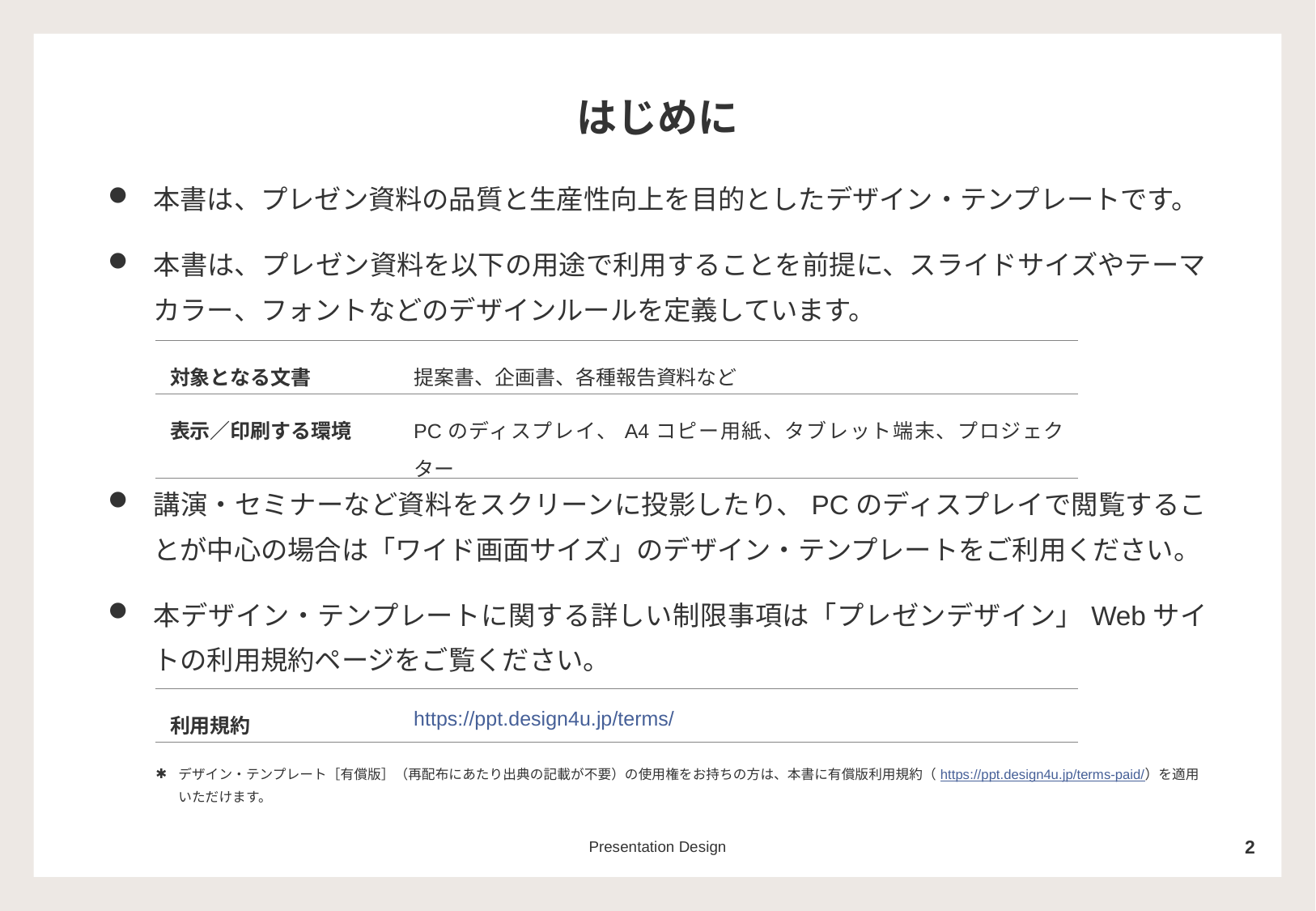

# はじめに
本書は、プレゼン資料の品質と生産性向上を目的としたデザイン・テンプレートです。
本書は、プレゼン資料を以下の用途で利用することを前提に、スライドサイズやテーマカラー、フォントなどのデザインルールを定義しています。
| 対象となる文書 | 提案書、企画書、各種報告資料など |
| --- | --- |
| 表示／印刷する環境 | PCのディスプレイ、A4コピー用紙、タブレット端末、プロジェクター |
講演・セミナーなど資料をスクリーンに投影したり、PCのディスプレイで閲覧することが中心の場合は「ワイド画面サイズ」のデザイン・テンプレートをご利用ください。
本デザイン・テンプレートに関する詳しい制限事項は「プレゼンデザイン」Webサイトの利用規約ページをご覧ください。
| 利用規約 | https://ppt.design4u.jp/terms/ |
| --- | --- |
デザイン・テンプレート［有償版］（再配布にあたり出典の記載が不要）の使用権をお持ちの方は、本書に有償版利用規約（https://ppt.design4u.jp/terms-paid/）を適用いただけます。
Presentation Design
2